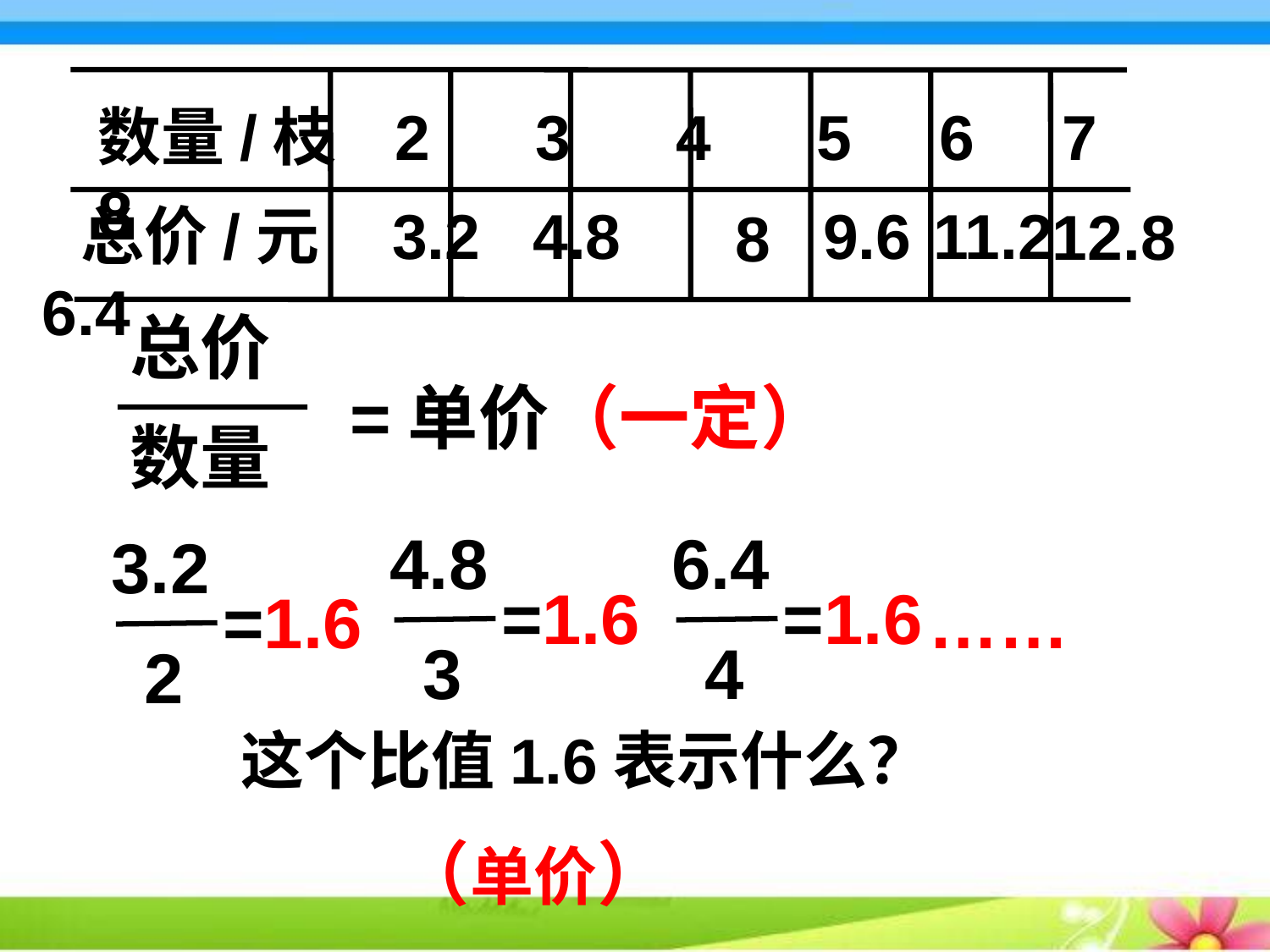

数量/枝   2      3      4      5     6     7     8
   总价/元    3.2   4.8   6.4
9.6
11.2
12.8
 8
总价
=单价（一定）

数量
4.8
=1.6

3
6.4
=1.6

4
3.2
=1.6

2
……
这个比值1.6表示什么？
（单价）